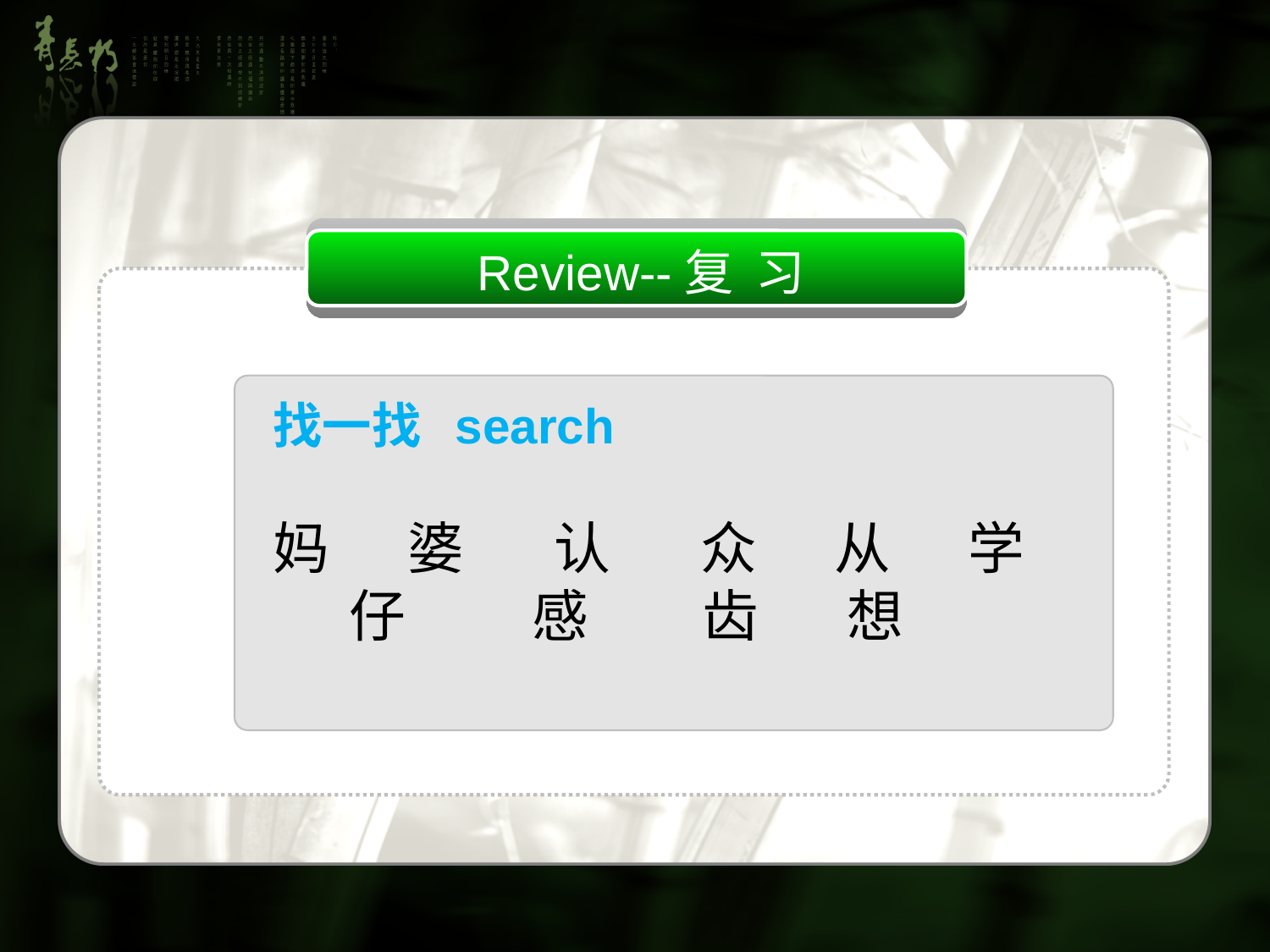

Review--复  习

找一找  search

妈      婆       认       众      从      学        仔          感         齿       想